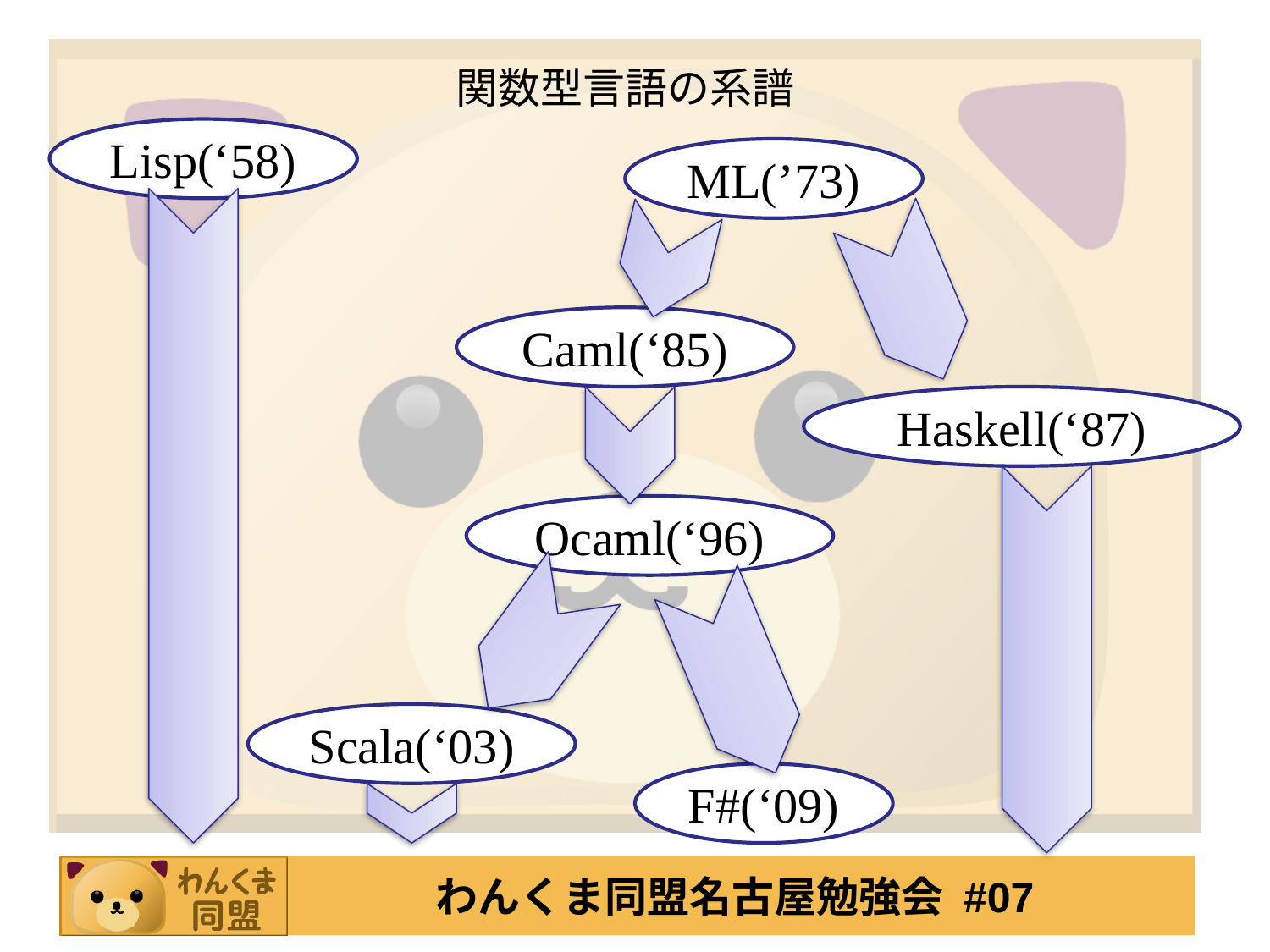

# 関数型言語の系譜
Lisp(‘58)
ML(’73)

Caml(‘85)
Haskell(‘87)

Ocaml(‘96)

Scala(‘03)
F#(‘09)